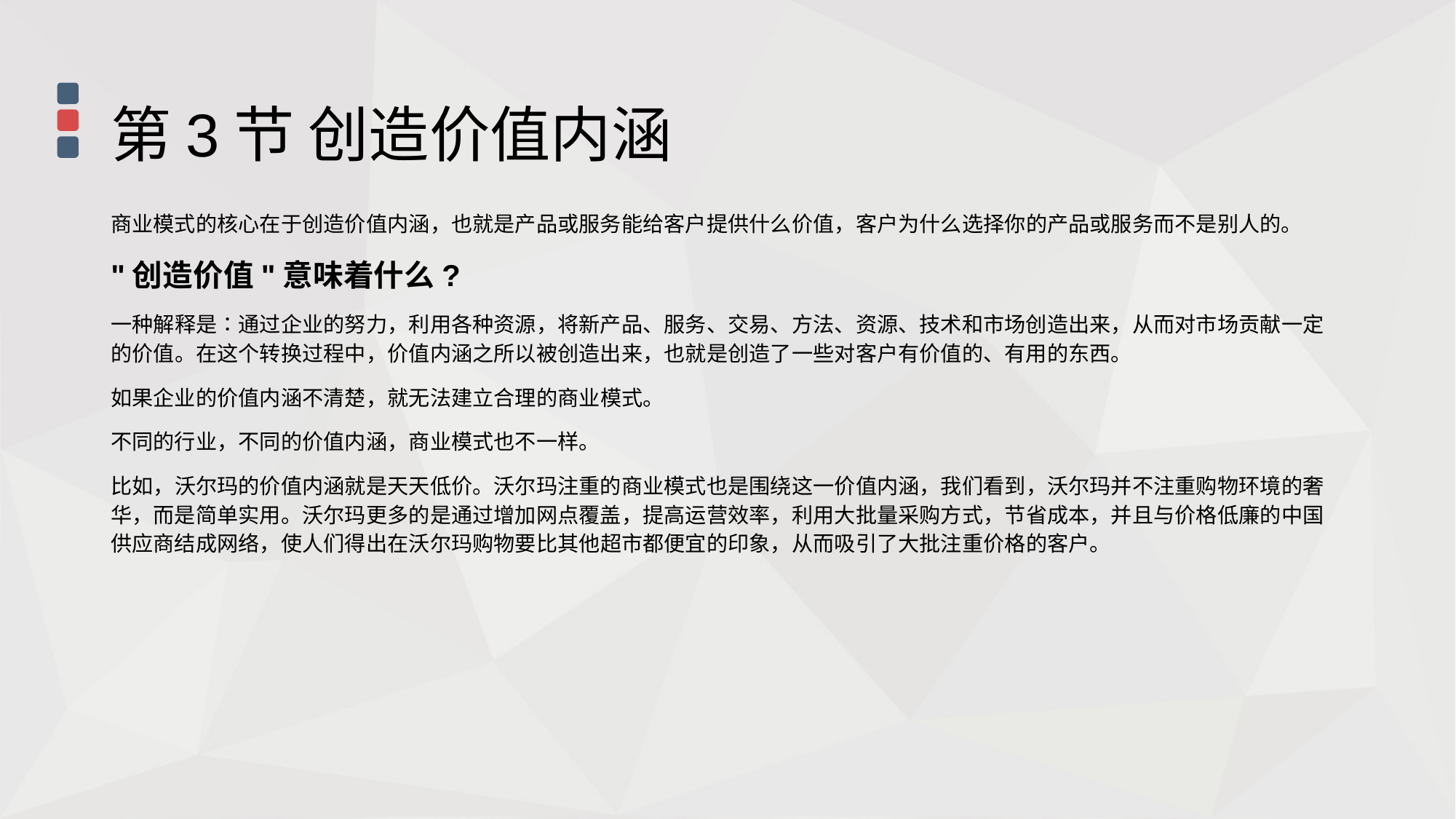

第3节 创造价值内涵
商业模式的核心在于创造价值内涵，也就是产品或服务能给客户提供什么价值，客户为什么选择你的产品或服务而不是别人的。
"创造价值"意味着什么?
一种解释是∶通过企业的努力，利用各种资源，将新产品、服务、交易、方法、资源、技术和市场创造出来，从而对市场贡献一定的价值。在这个转换过程中，价值内涵之所以被创造出来，也就是创造了一些对客户有价值的、有用的东西。
如果企业的价值内涵不清楚，就无法建立合理的商业模式。
不同的行业，不同的价值内涵，商业模式也不一样。
比如，沃尔玛的价值内涵就是天天低价。沃尔玛注重的商业模式也是围绕这一价值内涵，我们看到，沃尔玛并不注重购物环境的奢华，而是简单实用。沃尔玛更多的是通过增加网点覆盖，提高运营效率，利用大批量采购方式，节省成本，并且与价格低廉的中国供应商结成网络，使人们得出在沃尔玛购物要比其他超市都便宜的印象，从而吸引了大批注重价格的客户。